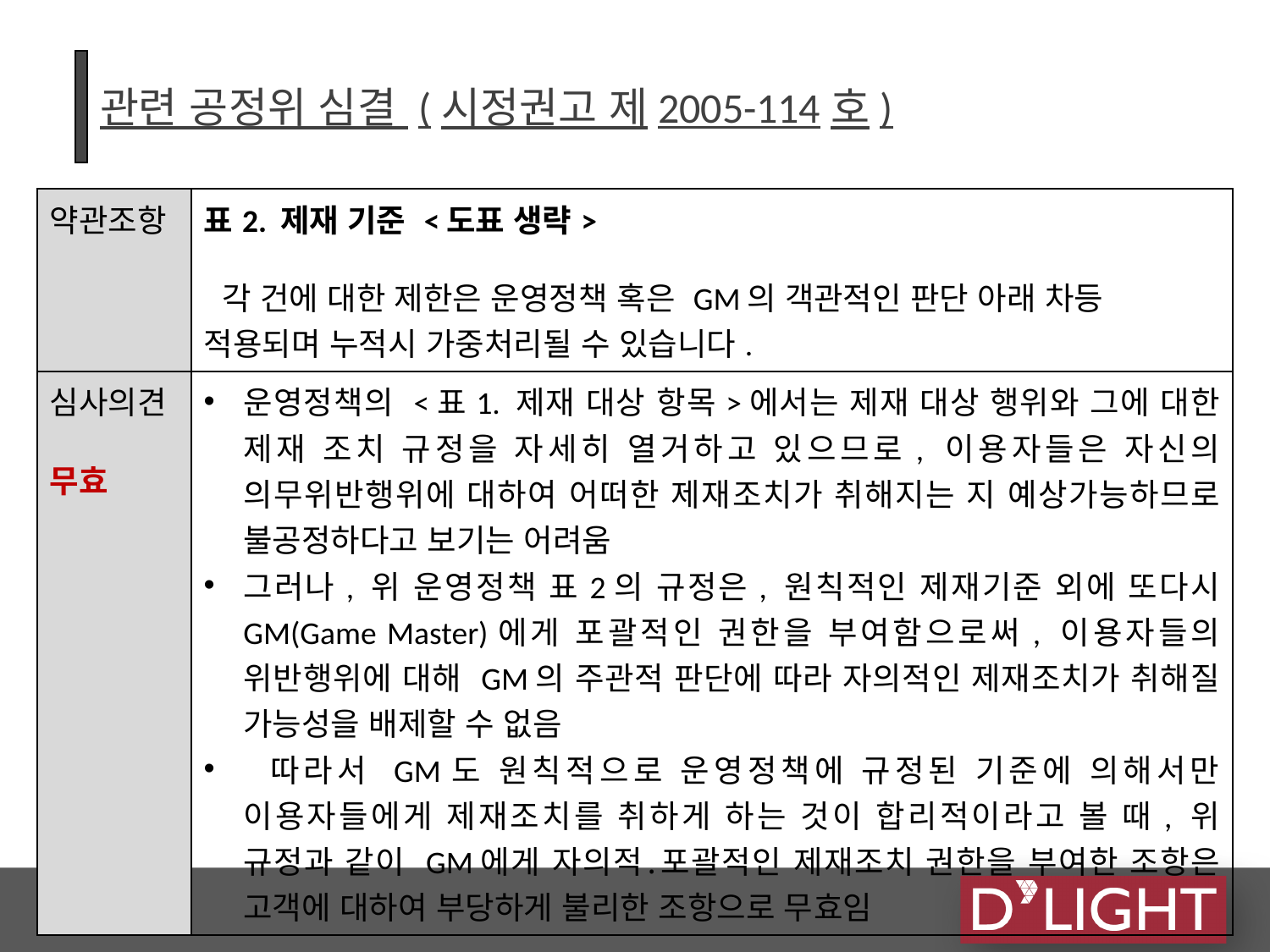

# 관련 공정위 심결 (시정권고 제2005-114호)
| 약관조항 | 표2. 제재 기준 <도표 생략> 각 건에 대한 제한은 운영정책 혹은 GM의 객관적인 판단 아래 차등 적용되며 누적시 가중처리될 수 있습니다. |
| --- | --- |
| 심사의견 무효 | 운영정책의 <표1. 제재 대상 항목>에서는 제재 대상 행위와 그에 대한 제재 조치 규정을 자세히 열거하고 있으므로, 이용자들은 자신의 의무위반행위에 대하여 어떠한 제재조치가 취해지는 지 예상가능하므로 불공정하다고 보기는 어려움 그러나, 위 운영정책 표2의 규정은, 원칙적인 제재기준 외에 또다시 GM(Game Master)에게 포괄적인 권한을 부여함으로써, 이용자들의 위반행위에 대해 GM의 주관적 판단에 따라 자의적인 제재조치가 취해질 가능성을 배제할 수 없음 따라서 GM도 원칙적으로 운영정책에 규정된 기준에 의해서만 이용자들에게 제재조치를 취하게 하는 것이 합리적이라고 볼 때, 위 규정과 같이 GM에게 자의적․포괄적인 제재조치 권한을 부여한 조항은 고객에 대하여 부당하게 불리한 조항으로 무효임 |